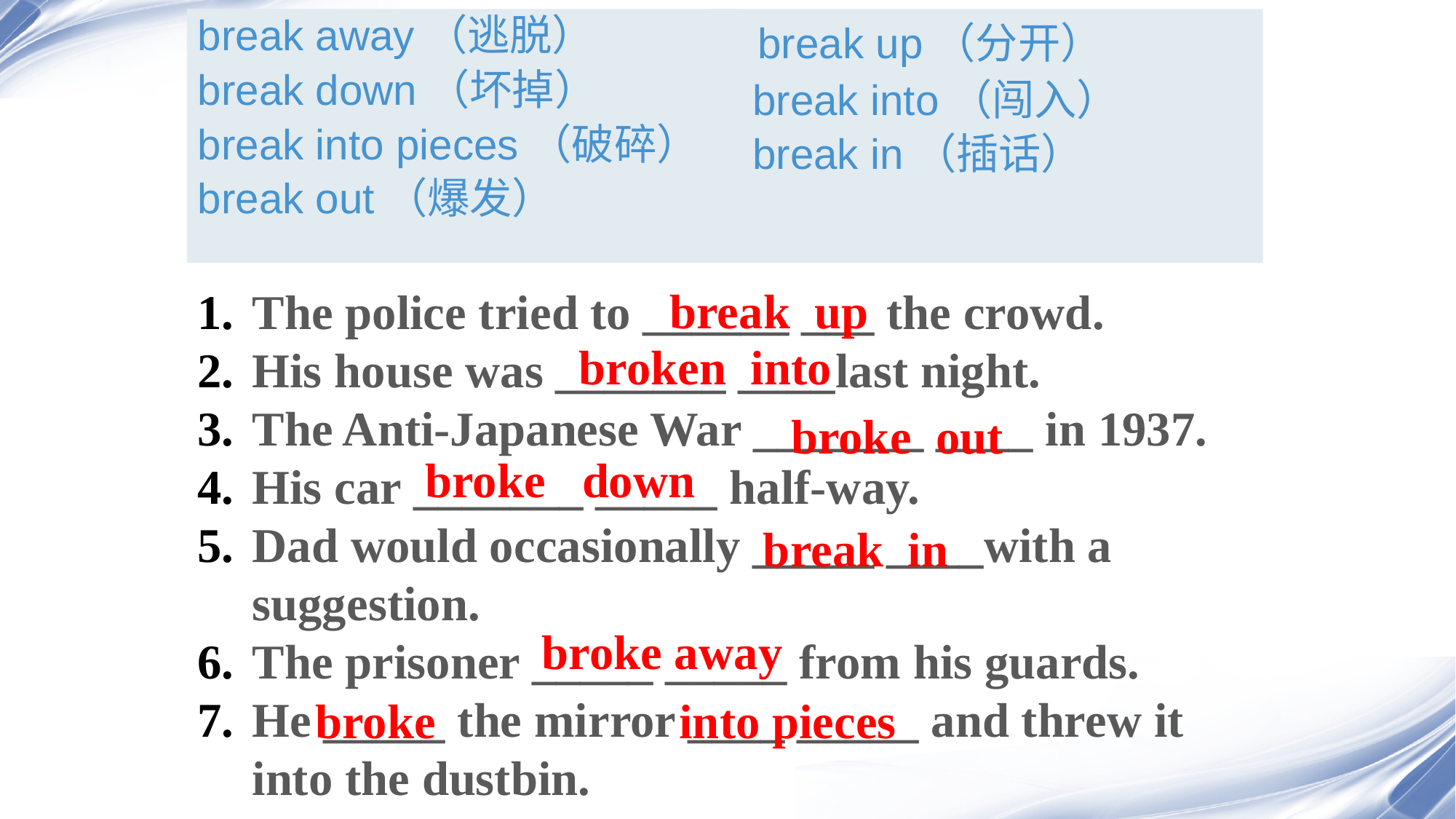

break away（逃脱）
break down（坏掉）
break into pieces（破碎）
break out（爆发）
   break up（分开）
   break into（闯入）
   break in（插话）
break  up
The police tried to ______ ___ the crowd.
His house was _______ ____last night.
The Anti-Japanese War _______ ____ in 1937.
His car _______ _____ half-way.
Dad would occasionally _____ ____with a suggestion.
The prisoner _____ _____ from his guards.
He _____ the mirror ____ _____ and threw it into the dustbin.

broken  into
broke  out
broke   down
break  in
broke away
broke                    into pieces